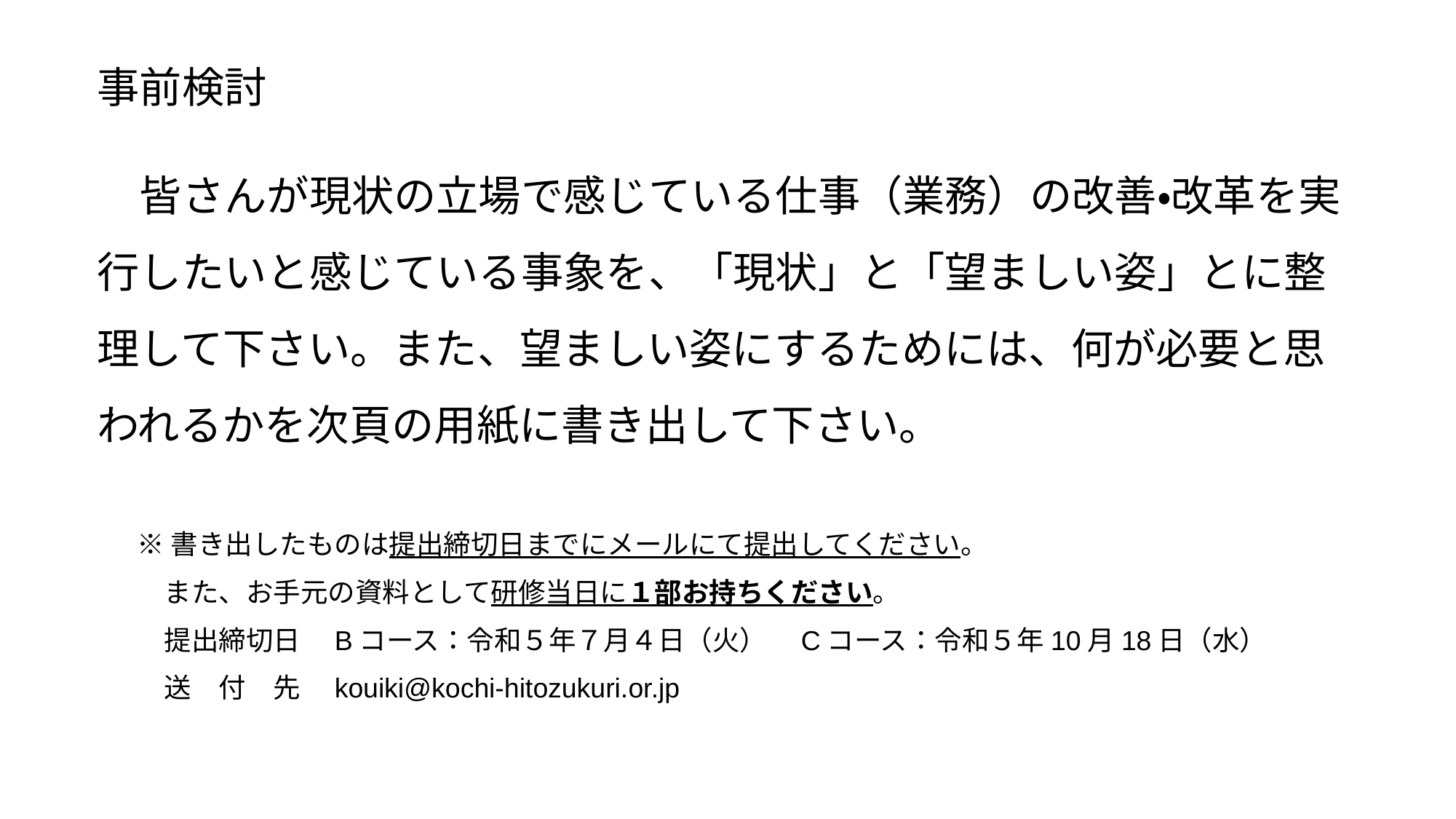

# 事前検討
　皆さんが現状の立場で感じている仕事（業務）の改善・改革を実行したいと感じている事象を、「現状」と「望ましい姿」とに整理して下さい。また、望ましい姿にするためには、何が必要と思われるかを次頁の用紙に書き出して下さい。
※書き出したものは提出締切日までにメールにて提出してください。
　また、お手元の資料として研修当日に１部お持ちください。
　提出締切日　Bコース：令和５年７月４日（火）　Cコース：令和５年10月18日（水）
　送　付　先　kouiki@kochi-hitozukuri.or.jp